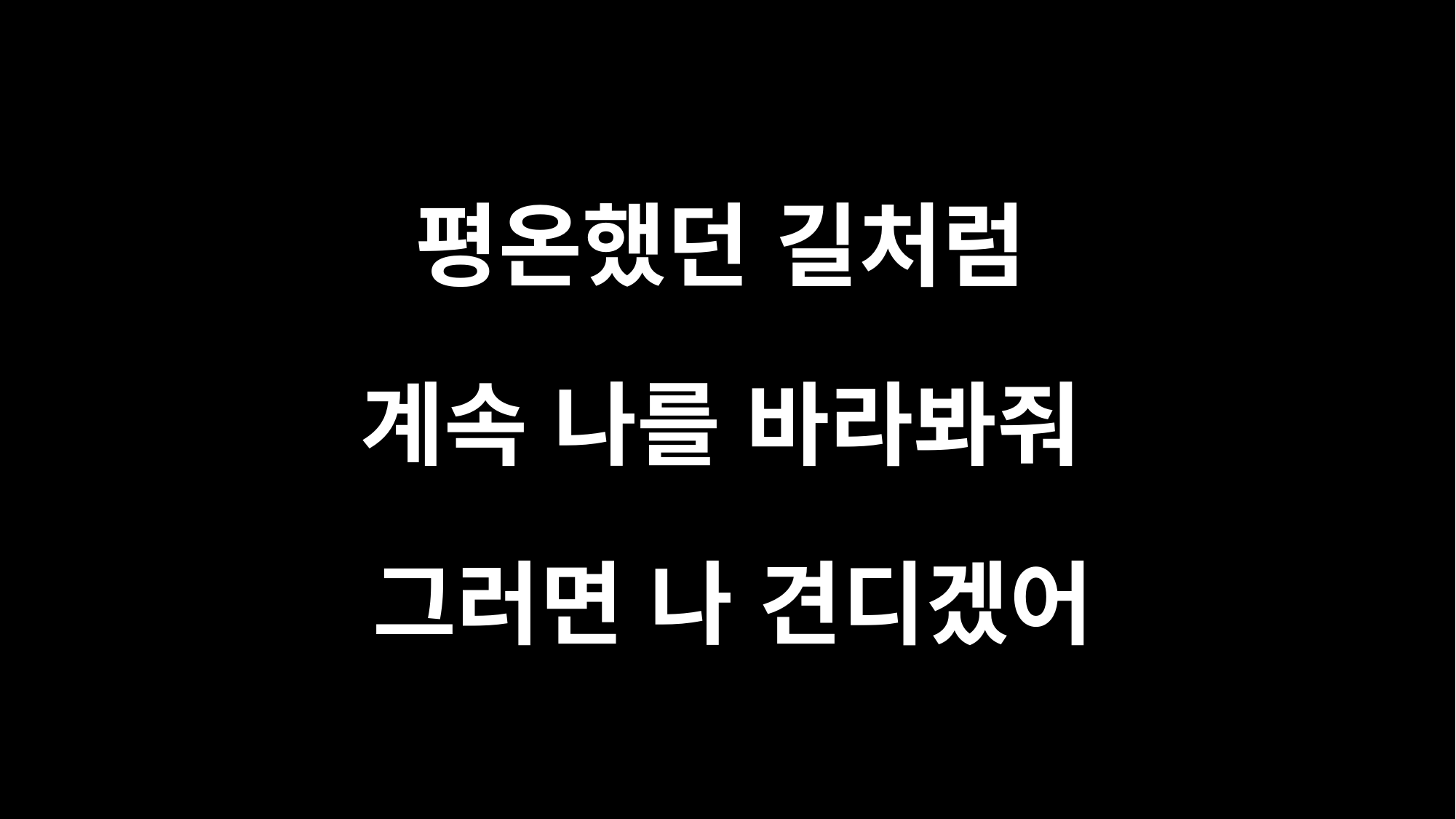

평온했던 길처럼
계속 나를 바라봐줘
그러면 나 견디겠어